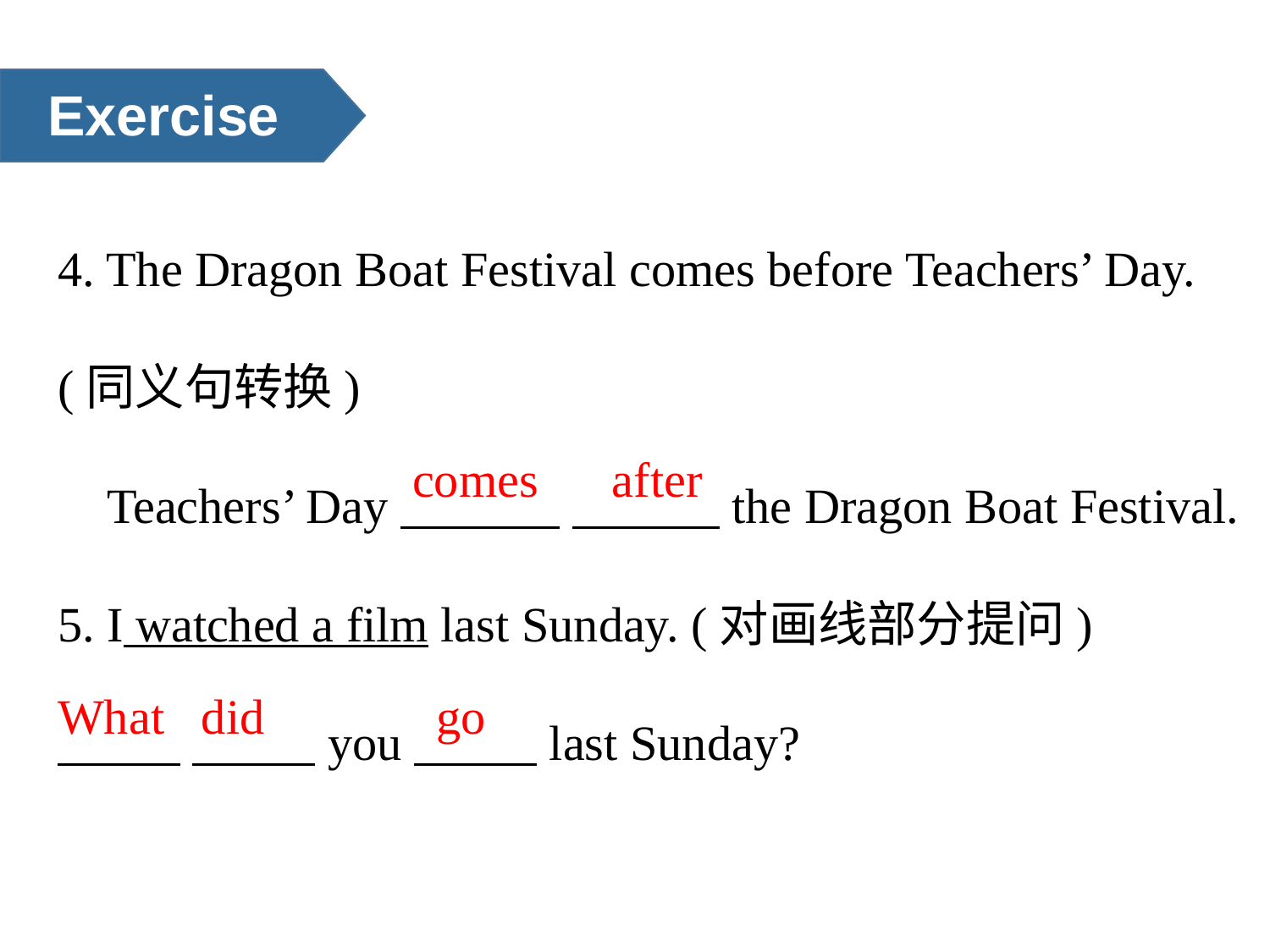

Exercise
4. The Dragon Boat Festival comes before Teachers’ Day.(同义句转换)
    Teachers’ Day                            the Dragon Boat Festival.
5. I watched a film last Sunday. (对画线部分提问)
                      you            last Sunday?
comes      after
What   did              go